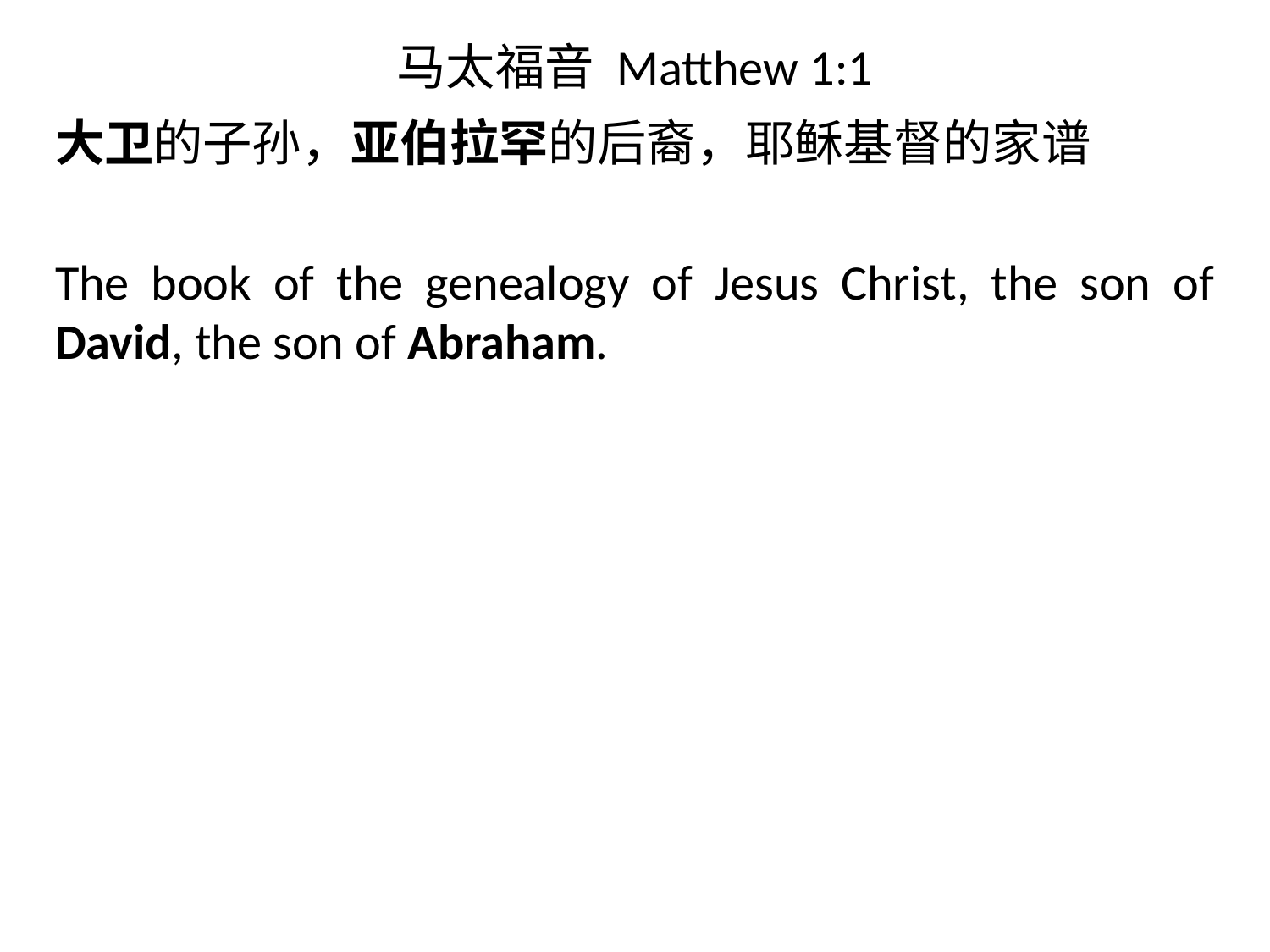

# 马太福音 Matthew 1:1
大卫的子孙，亚伯拉罕的后裔，耶稣基督的家谱

The book of the genealogy of Jesus Christ, the son of David, the son of Abraham.